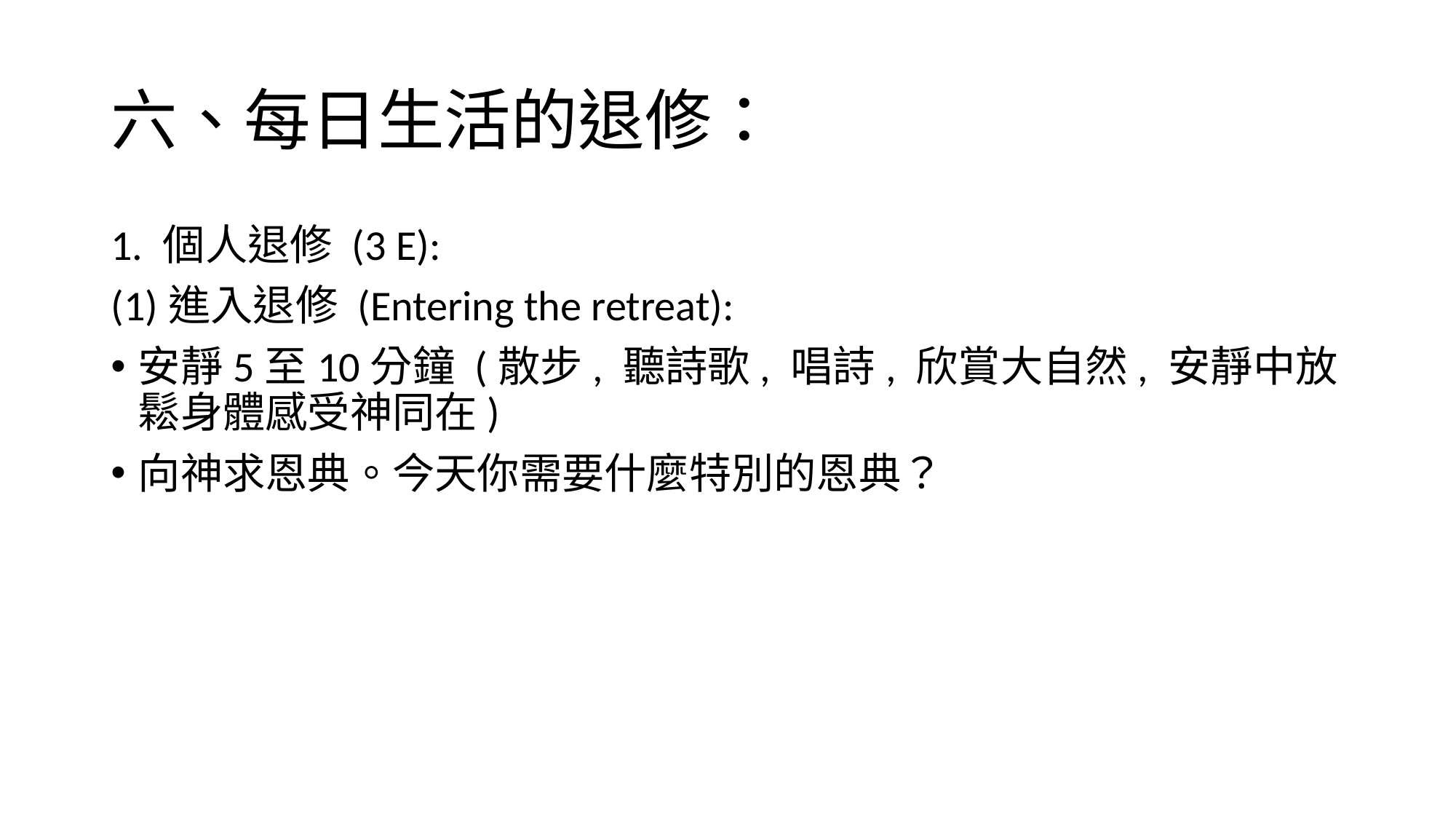

# 六、每日生活的退修：
1. 個人退修 (3 E):
(1)進入退修 (Entering the retreat):
安靜5至10分鐘 (散步, 聽詩歌, 唱詩, 欣賞大自然, 安靜中放鬆身體感受神同在)
向神求恩典。今天你需要什麼特別的恩典？